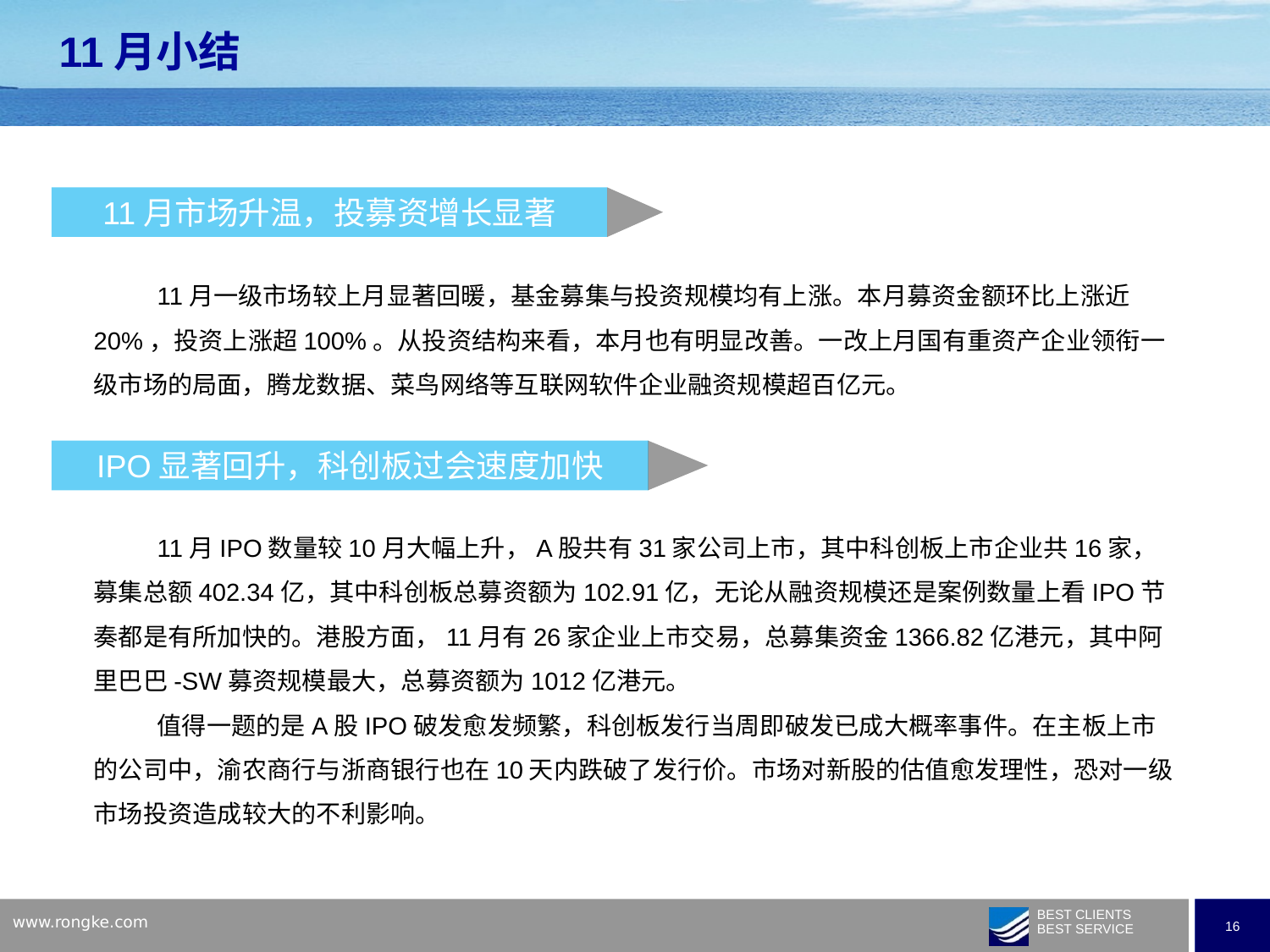

11月小结
11月市场升温，投募资增长显著

11月一级市场较上月显著回暖，基金募集与投资规模均有上涨。本月募资金额环比上涨近20%，投资上涨超100%。从投资结构来看，本月也有明显改善。一改上月国有重资产企业领衔一级市场的局面，腾龙数据、菜鸟网络等互联网软件企业融资规模超百亿元。
IPO显著回升，科创板过会速度加快

11月IPO数量较10月大幅上升，A股共有31家公司上市，其中科创板上市企业共16家，募集总额402.34亿，其中科创板总募资额为102.91亿，无论从融资规模还是案例数量上看IPO节奏都是有所加快的。港股方面，11月有26家企业上市交易，总募集资金1366.82亿港元，其中阿里巴巴-SW募资规模最大，总募资额为1012亿港元。
值得一题的是A股IPO破发愈发频繁，科创板发行当周即破发已成大概率事件。在主板上市的公司中，渝农商行与浙商银行也在10天内跌破了发行价。市场对新股的估值愈发理性，恐对一级市场投资造成较大的不利影响。